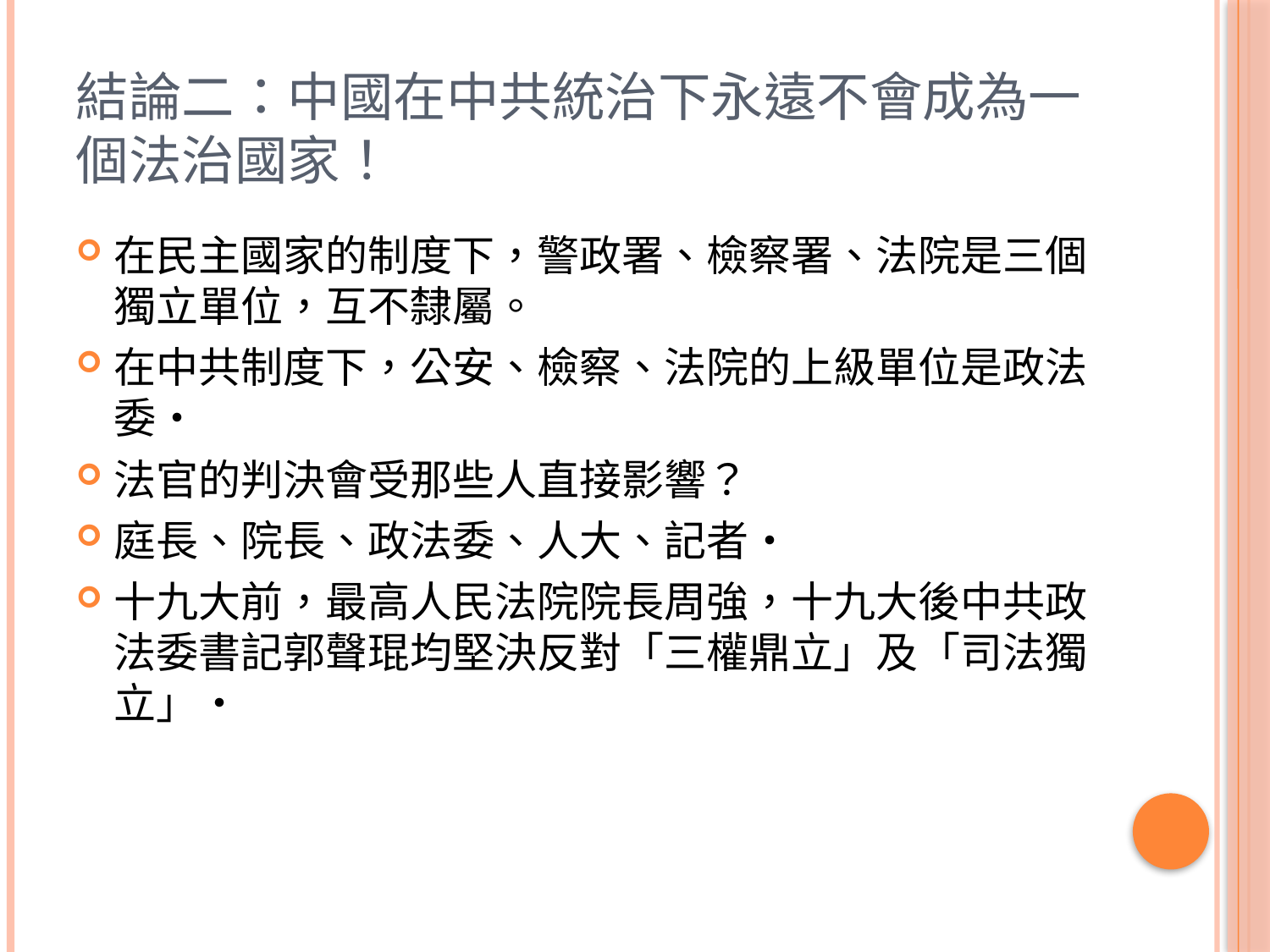

# 結論二：中國在中共統治下永遠不會成為一個法治國家！
在民主國家的制度下，警政署、檢察署、法院是三個獨立單位，互不隸屬。
在中共制度下，公安、檢察、法院的上級單位是政法委‧
法官的判決會受那些人直接影響？
庭長、院長、政法委、人大、記者‧
十九大前，最高人民法院院長周強，十九大後中共政法委書記郭聲琨均堅決反對「三權鼎立」及「司法獨立」‧